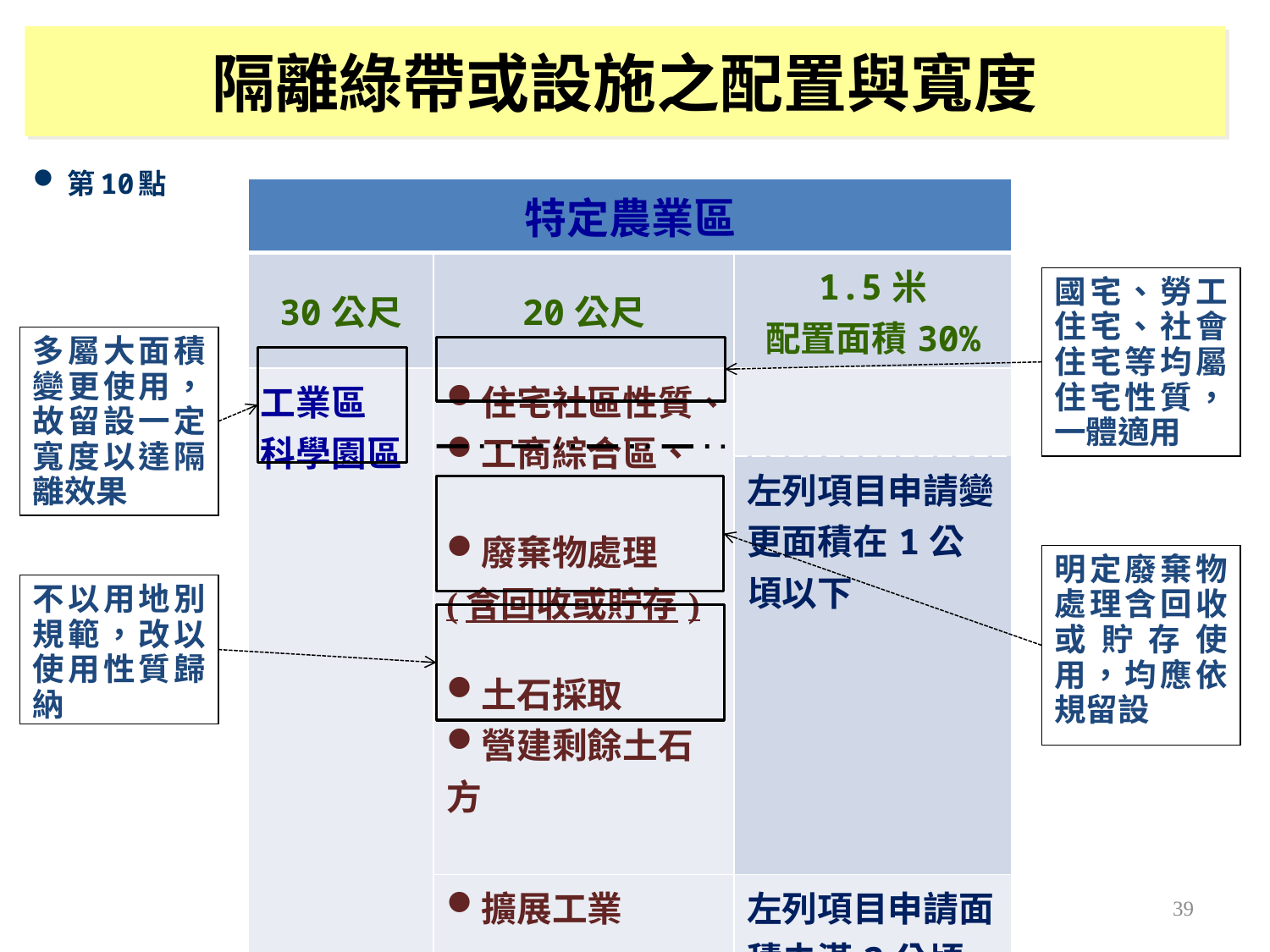

隔離綠帶或設施之配置與寬度

第10點
| 特定農業區 |  |  |
| --- | --- | --- |
| 30公尺 | 20公尺 | 1.5米 配置面積30% |
| 工業區 科學園區 | 住宅社區性質、 工商綜合區、 廢棄物處理 (含回收或貯存) 土石採取 營建剩餘土石方 |  |
|  |  | 左列項目申請變更面積在1公頃以下 |
|  | 擴展工業 | 左列項目申請面積未滿2公頃 |
|  |  | 變更作其他使用 |
國宅、勞工住宅、社會住宅等均屬住宅性質，一體適用
多屬大面積變更使用，故留設一定寬度以達隔離效果

明定廢棄物處理含回收或貯存使用，均應依規留設
不以用地別規範，改以使用性質歸納

39